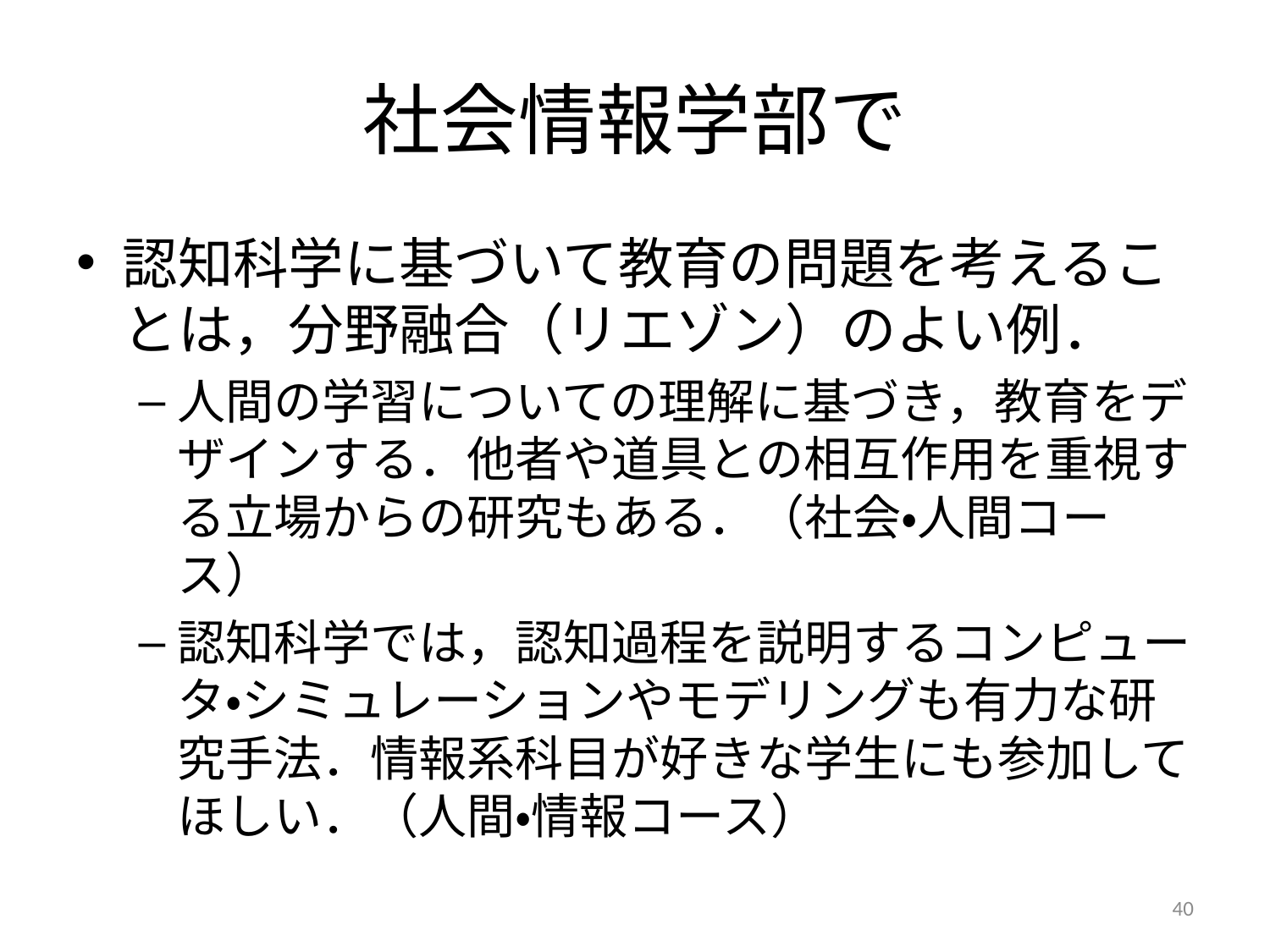

# 社会情報学部で
認知科学に基づいて教育の問題を考えることは，分野融合（リエゾン）のよい例．
人間の学習についての理解に基づき，教育をデザインする．他者や道具との相互作用を重視する立場からの研究もある．（社会・人間コース）
認知科学では，認知過程を説明するコンピュータ・シミュレーションやモデリングも有力な研究手法．情報系科目が好きな学生にも参加してほしい．（人間・情報コース）
40